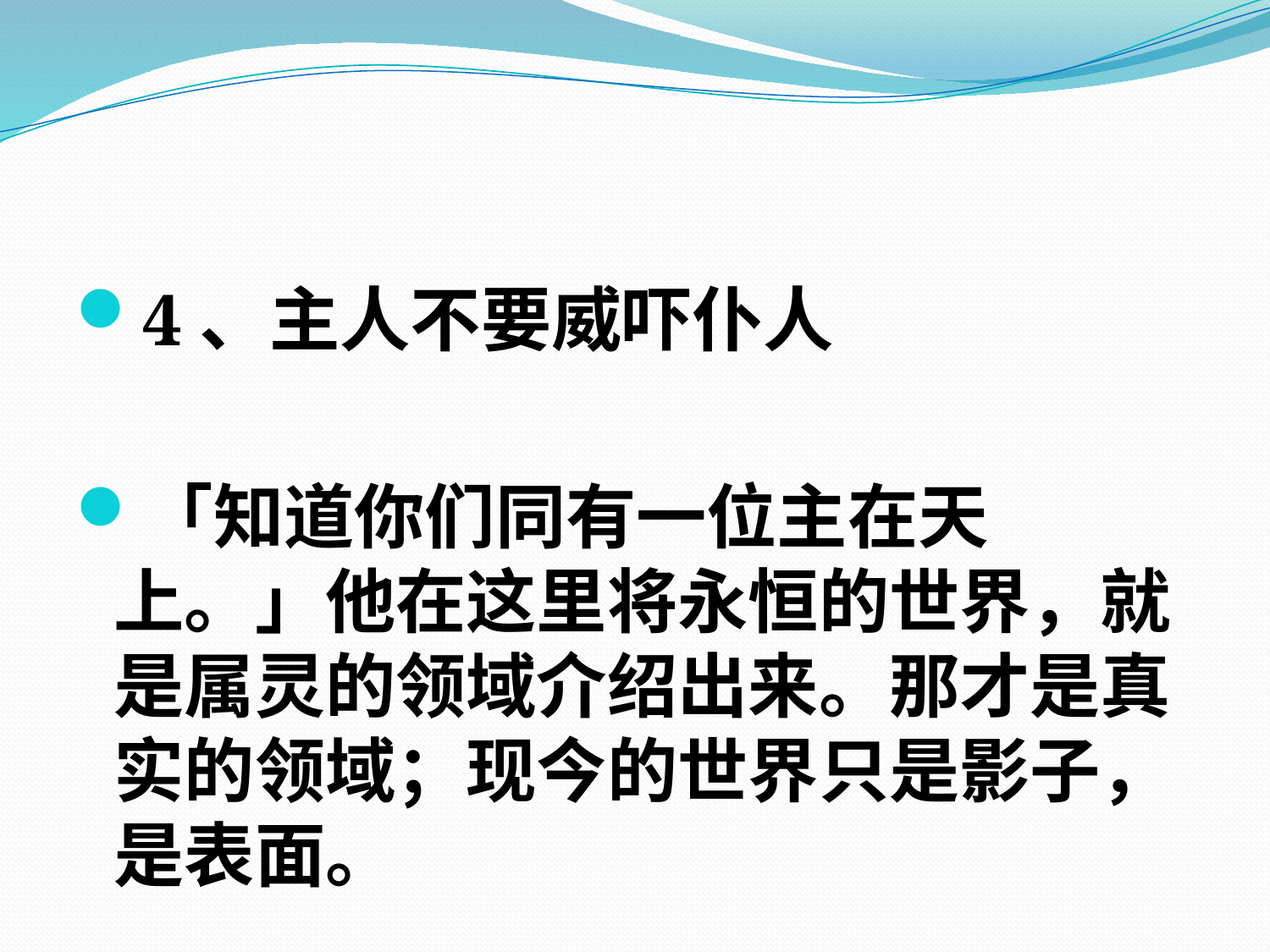

#
4、主人不要威吓仆人

「知道你们同有一位主在天上。」他在这里将永恒的世界，就是属灵的领域介绍出来。那才是真实的领域；现今的世界只是影子，是表面。